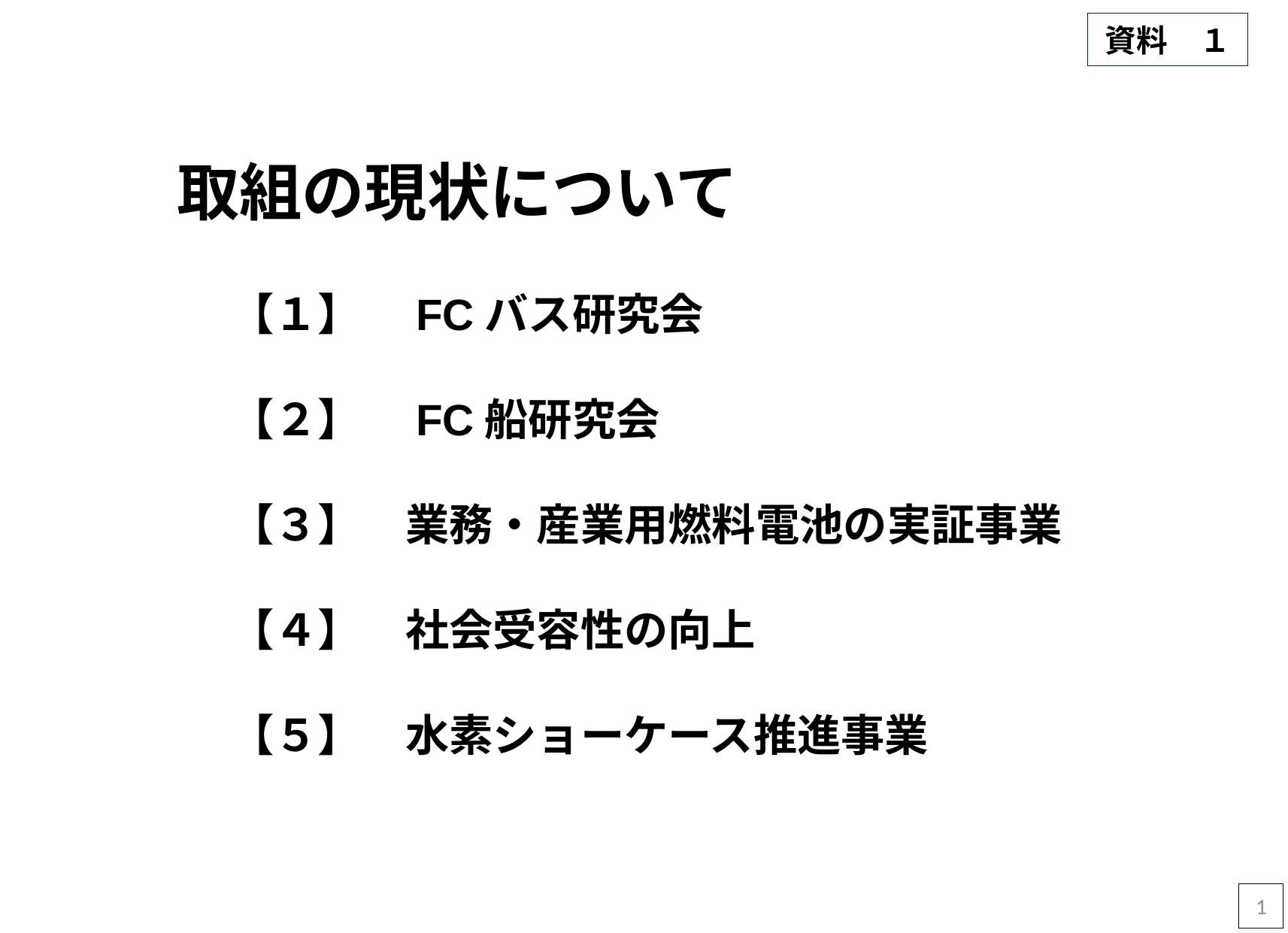

# 資料　１
取組の現状について
【１】　FCバス研究会

【２】　FC船研究会

【３】　業務・産業用燃料電池の実証事業

【４】　社会受容性の向上

【５】　水素ショーケース推進事業
1